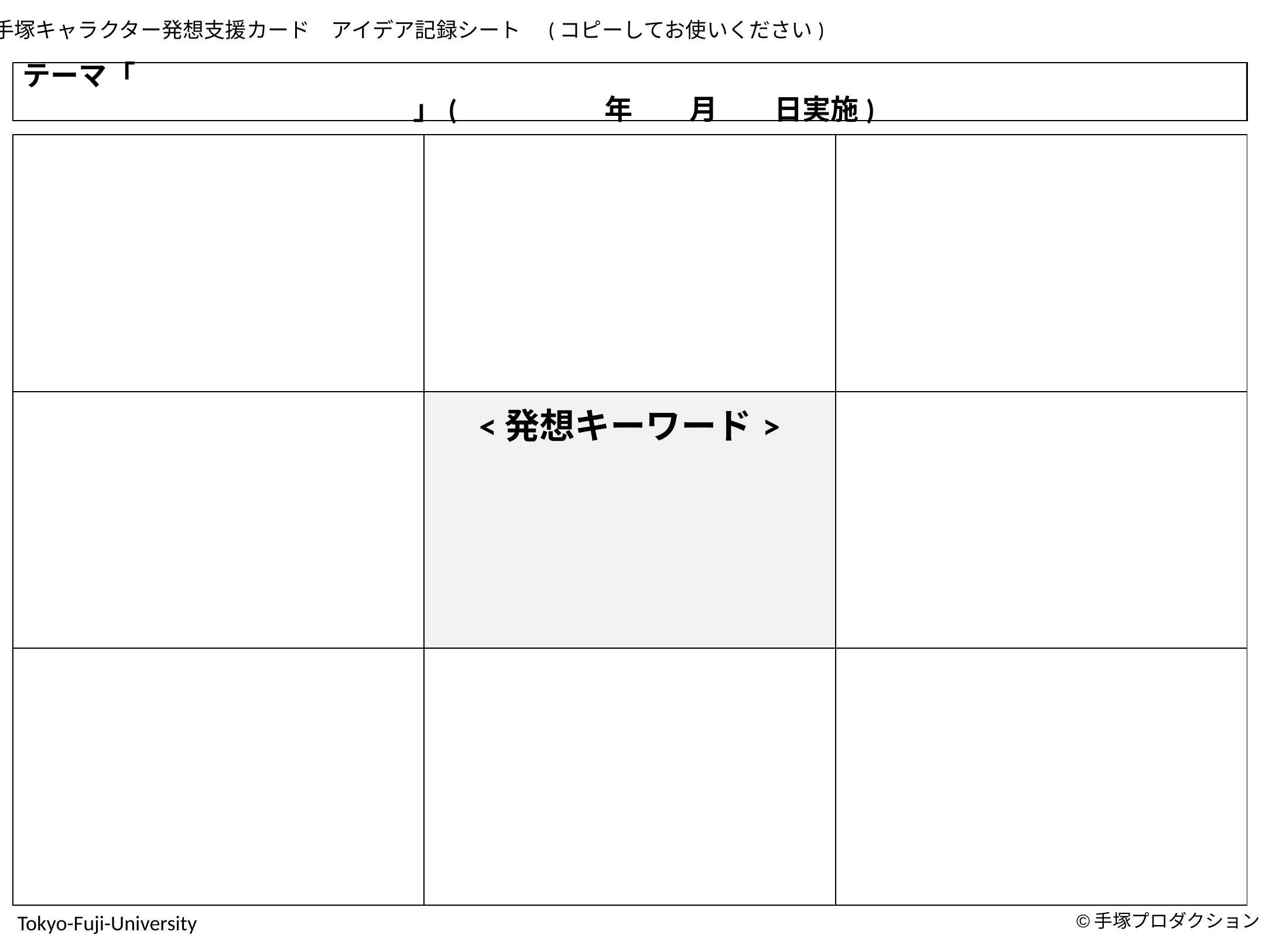

◆手塚キャラクター発想支援カード　アイデア記録シート　(コピーしてお使いください)
テーマ「　　　　　　　　　　　　　　　　　　　　　　　　　　　　　　　　　　　　　　　　」(　　　　　年　　月　　日実施)
|  |  |  |
| --- | --- | --- |
|  | <発想キーワード> |  |
|  |  |  |
Tokyo-Fuji-University
©手塚プロダクション